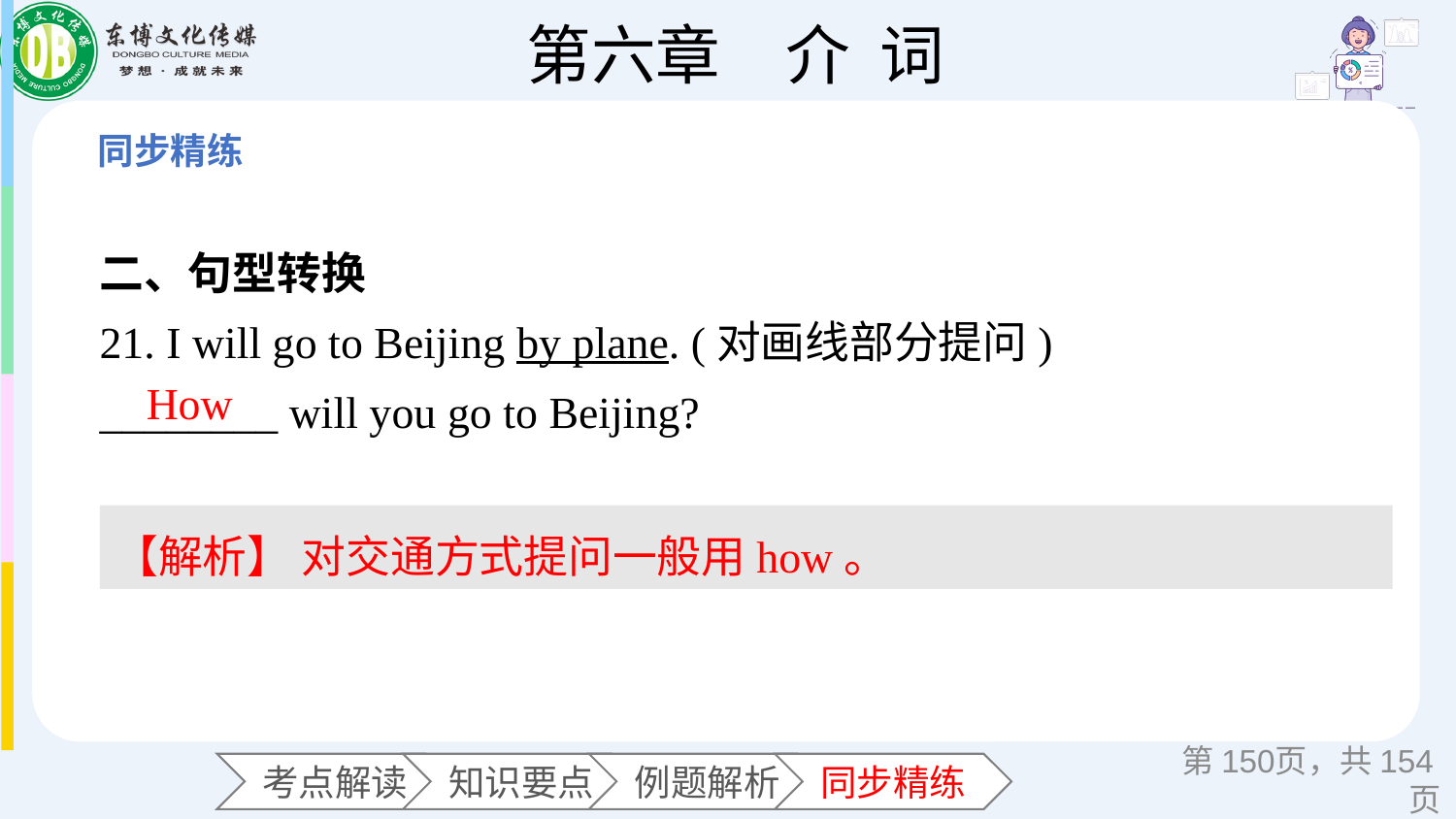

二、句型转换
21. I will go to Beijing by plane. (对画线部分提问)
________ will you go to Beijing?
How
【解析】 对交通方式提问一般用how。
第150页，共154页